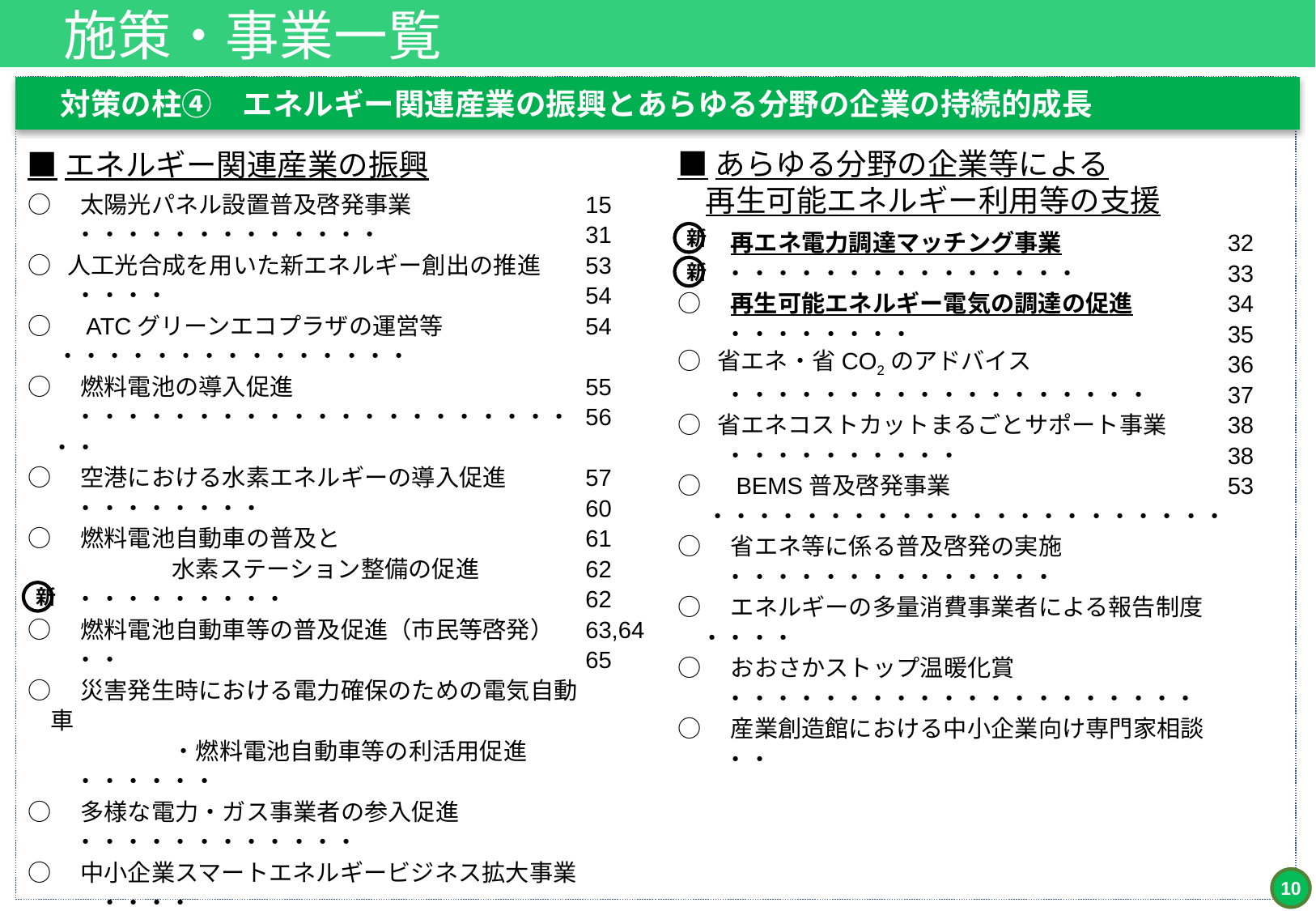

施策・事業一覧
　対策の柱④　エネルギー関連産業の振興とあらゆる分野の企業の持続的成長

■あらゆる分野の企業等による
   再生可能エネルギー利用等の支援
■エネルギー関連産業の振興
○　太陽光パネル設置普及啓発事業　　・・・・・・・・・・・・・
○  人工光合成を用いた新エネルギー創出の推進　　・・・・
○　ATCグリーンエコプラザの運営等　　 ・・・・・・・・・・・・・・・
○　燃料電池の導入促進　　・・・・・・・・・・・・・・・・・・・・・・・
○　空港における水素エネルギーの導入促進　　・・・・・・・・
○　燃料電池自動車の普及と
	水素ステーション整備の促進　　　・・・・・・・・・
○　燃料電池自動車等の普及促進（市民等啓発）　・・
○　災害発生時における電力確保のための電気自動車
		・燃料電池自動車等の利活用促進　・・・・・・
○　多様な電力・ガス事業者の参入促進　・・・・・・・・・・・・
○　中小企業スマートエネルギービジネス拡大事業　　・・・・
○  革新的な新エネルギー事業の創出・普及促進　　・・・・
○　燃料電池バス導入促進事業　・・・・・・・・・・・・・・・・・・
○　H2Osakaビジョンに基づく取組の推進　　・・・・・・・・・・・
○　環境・エネルギー技術シーズ調査・普及啓発事業　・・・
15
31
53
54
54

55
56

57
60
61
62
62
63,64
65
○　再エネ電力調達マッチング事業　　・・・・・・・・・・・・・・・
○　再生可能エネルギー電気の調達の促進　　・・・・・・・・
○  省エネ・省CO2のアドバイス　　・・・・・・・・・・・・・・・・・・
○  省エネコストカットまるごとサポート事業　　・・・・・・・・・・
○　BEMS普及啓発事業    ・・・・・・・・・・・・・・・・・・・・・・
○　省エネ等に係る普及啓発の実施　　・・・・・・・・・・・・・・
○　エネルギーの多量消費事業者による報告制度　 ・・・・
○　おおさかストップ温暖化賞　　・・・・・・・・・・・・・・・・・・・・
○　産業創造館における中小企業向け専門家相談　　・・
32
33
34
35
36
37
38
38
53
新
新
新
10